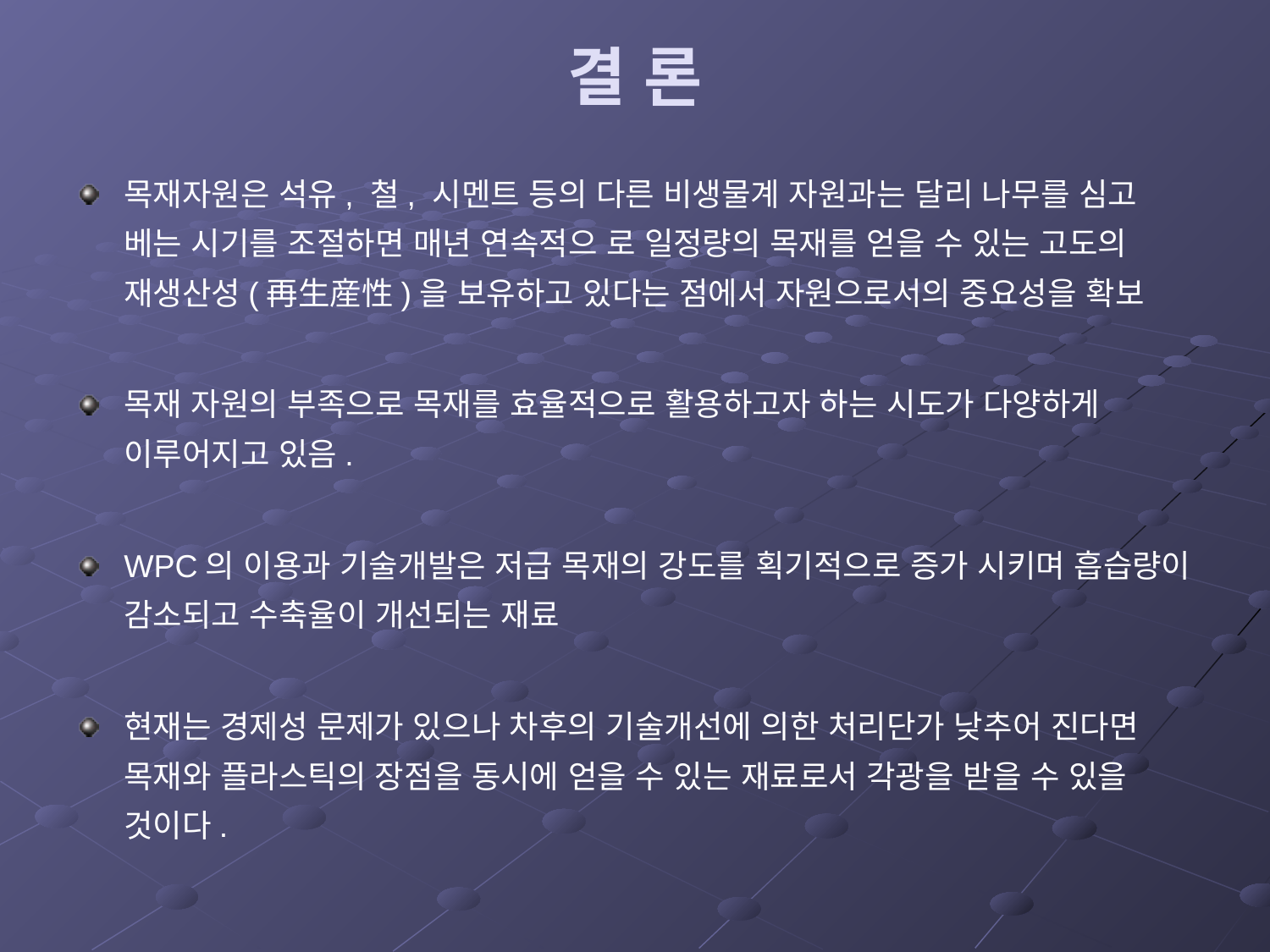

# 결 론
목재자원은 석유, 철, 시멘트 등의 다른 비생물계 자원과는 달리 나무를 심고 베는 시기를 조절하면 매년 연속적으 로 일정량의 목재를 얻을 수 있는 고도의 재생산성(再生産性)을 보유하고 있다는 점에서 자원으로서의 중요성을 확보

목재 자원의 부족으로 목재를 효율적으로 활용하고자 하는 시도가 다양하게 이루어지고 있음.

WPC의 이용과 기술개발은 저급 목재의 강도를 획기적으로 증가 시키며 흡습량이 감소되고 수축율이 개선되는 재료

현재는 경제성 문제가 있으나 차후의 기술개선에 의한 처리단가 낮추어 진다면 목재와 플라스틱의 장점을 동시에 얻을 수 있는 재료로서 각광을 받을 수 있을 것이다.